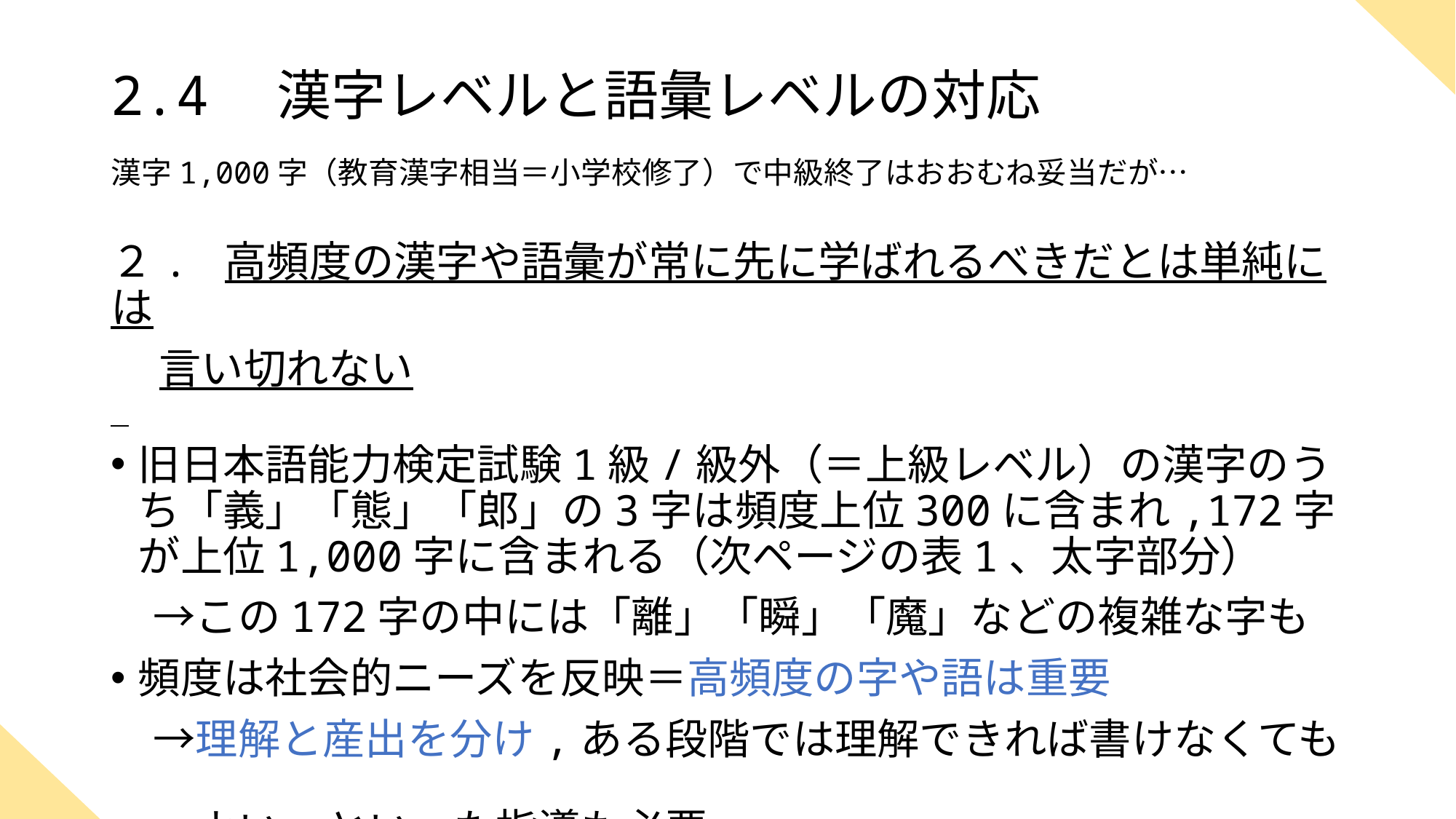

# 2.4　漢字レベルと語彙レベルの対応
漢字1,000字（教育漢字相当＝小学校修了）で中級終了はおおむね妥当だが…

２. 高頻度の漢字や語彙が常に先に学ばれるべきだとは単純には
    言い切れない

旧日本語能力検定試験1級/級外（＝上級レベル）の漢字のうち「義」「態」「郎」の3字は頻度上位300に含まれ,172字が上位1,000字に含まれる（次ページの表1、太字部分）
　→この172字の中には「離」「瞬」「魔」などの複雑な字も
頻度は社会的ニーズを反映＝高頻度の字や語は重要
　→理解と産出を分け,ある段階では理解できれば書けなくても
　　よい,といった指導も必要